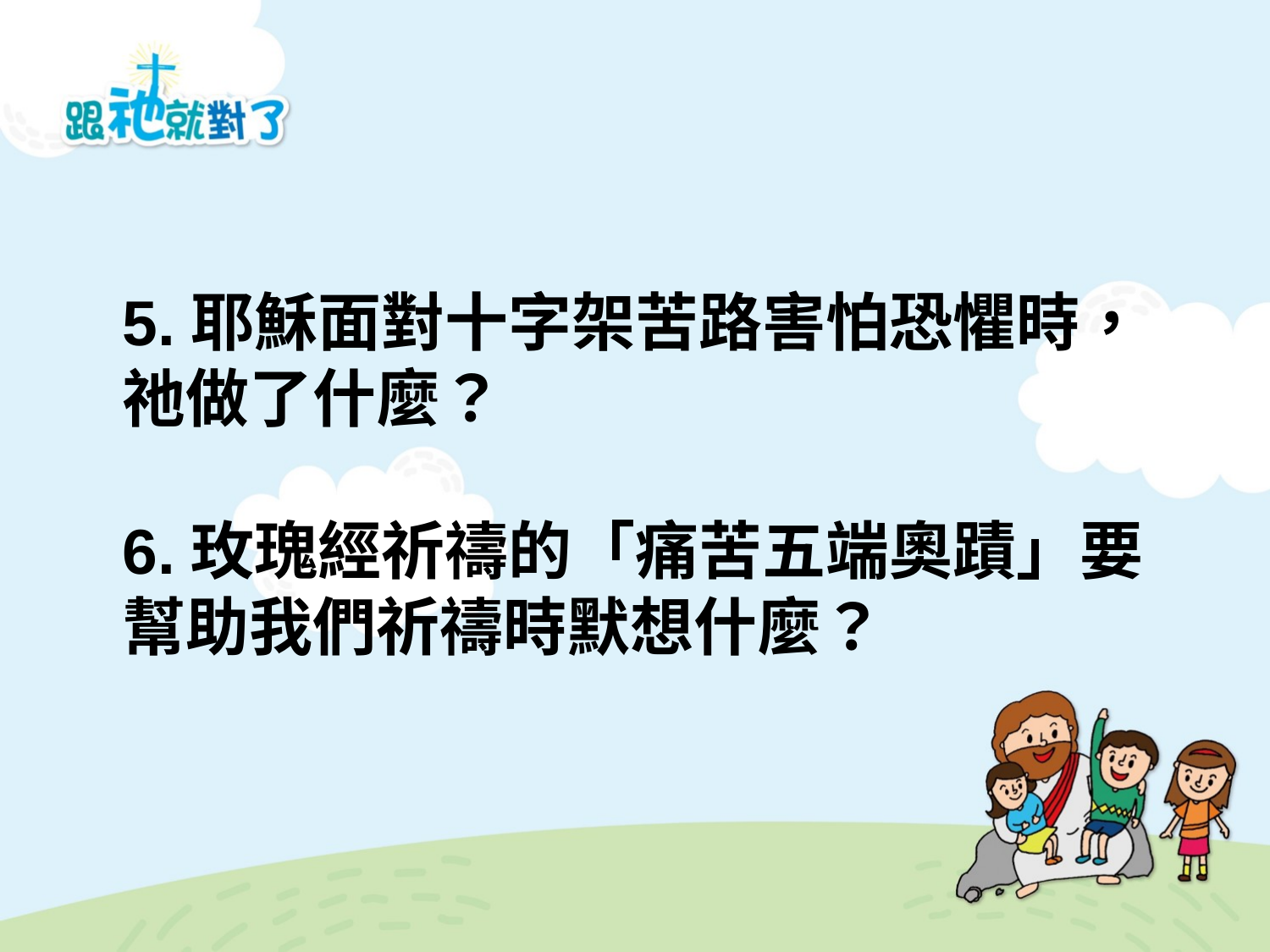

5.耶穌面對十字架苦路害怕恐懼時，祂做了什麼？

6.玫瑰經祈禱的「痛苦五端奧蹟」要幫助我們祈禱時默想什麼？